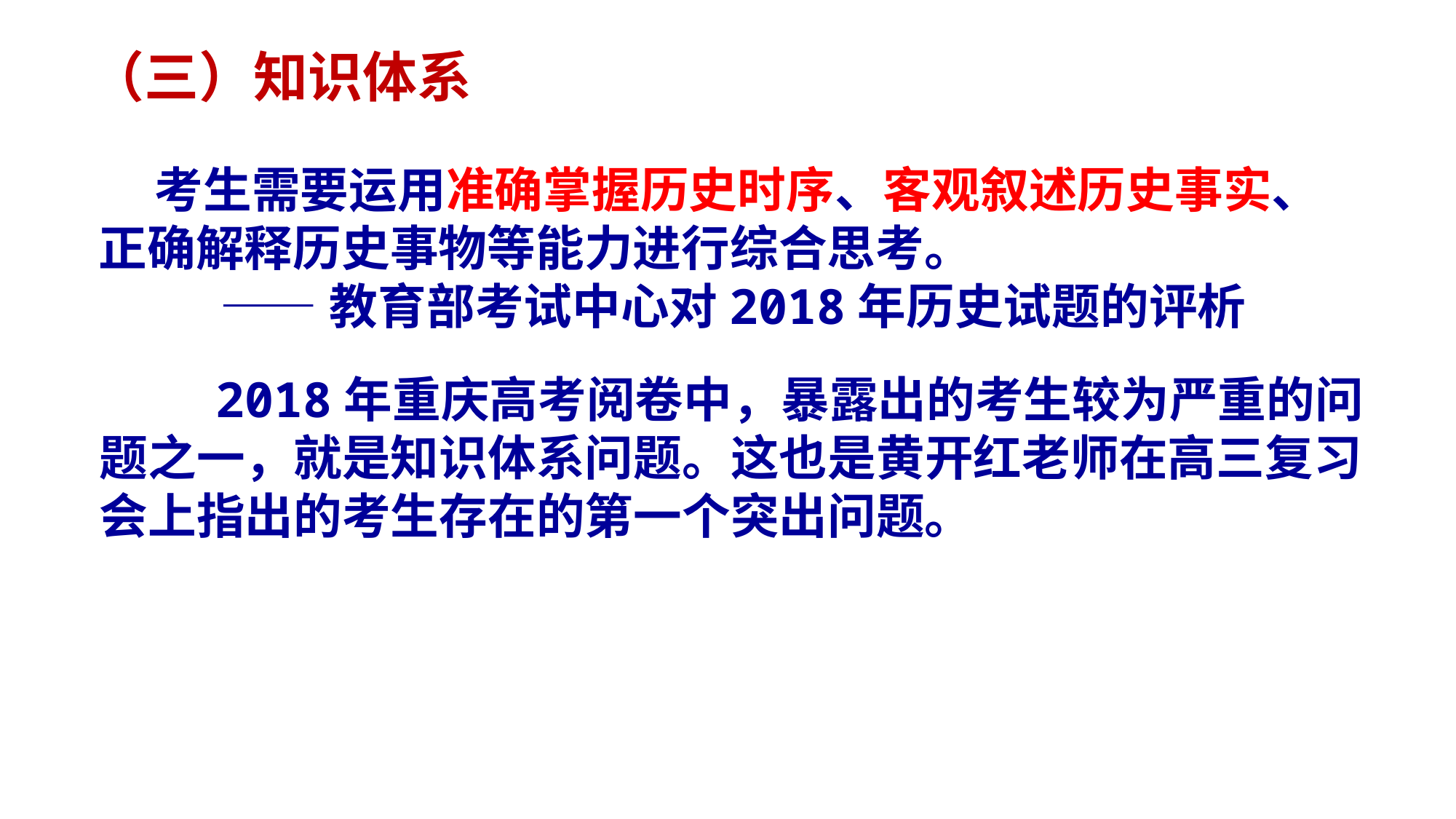

（三）知识体系
    考生需要运用准确掌握历史时序、客观叙述历史事实、正确解释历史事物等能力进行综合思考。
           ——教育部考试中心对2018年历史试题的评析
    2018年重庆高考阅卷中，暴露出的考生较为严重的问题之一，就是知识体系问题。这也是黄开红老师在高三复习会上指出的考生存在的第一个突出问题。